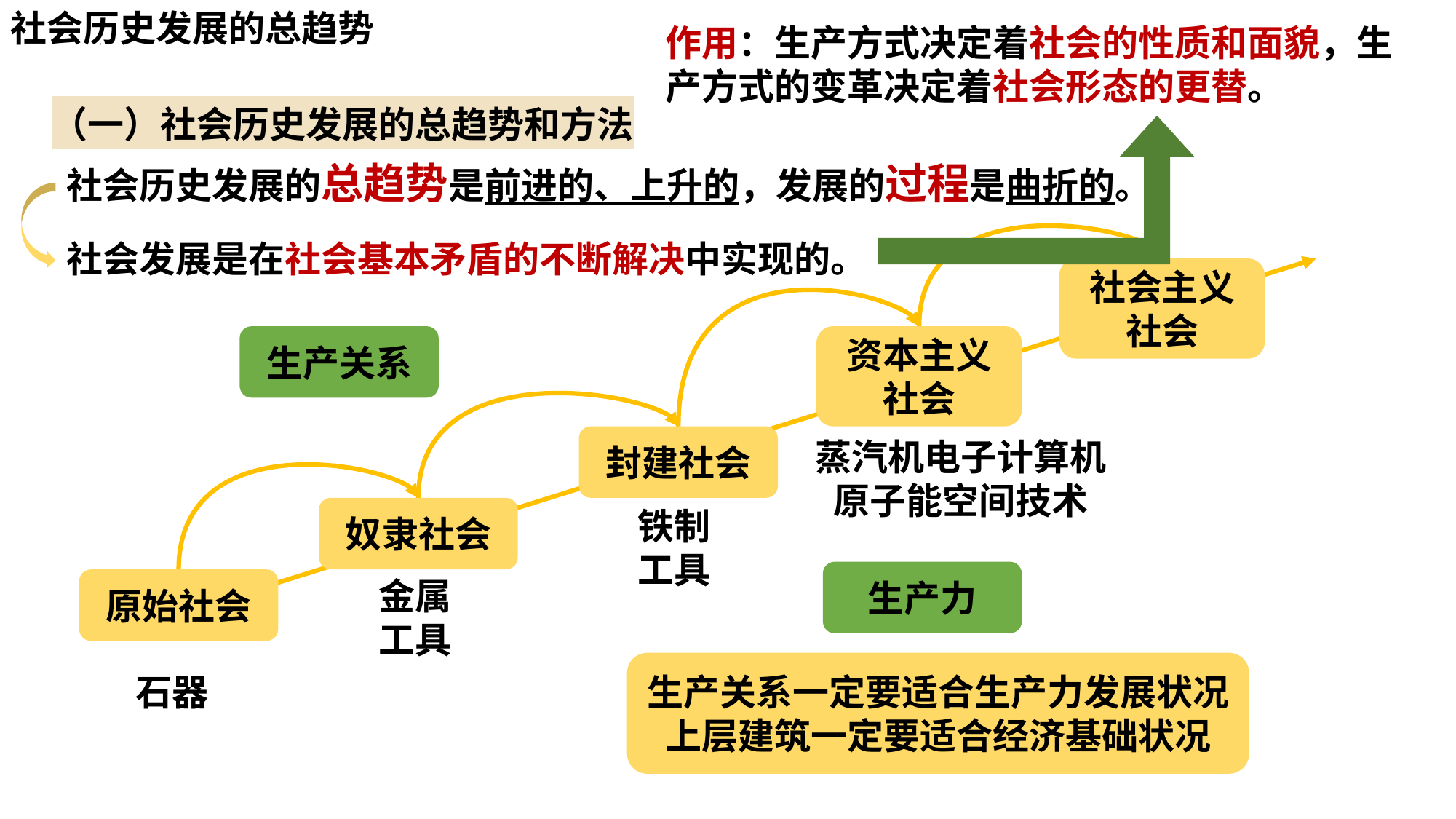

社会历史发展的总趋势
作用：生产方式决定着社会的性质和面貌，生产方式的变革决定着社会形态的更替。
（一）社会历史发展的总趋势和方法

社会历史发展的总趋势是前进的、上升的，发展的过程是曲折的。

社会发展是在社会基本矛盾的不断解决中实现的。
社会主义社会
生产关系
资本主义社会
封建社会
蒸汽机电子计算机原子能空间技术
奴隶社会
铁制工具
生产力
金属工具
原始社会
生产关系一定要适合生产力发展状况
上层建筑一定要适合经济基础状况
石器